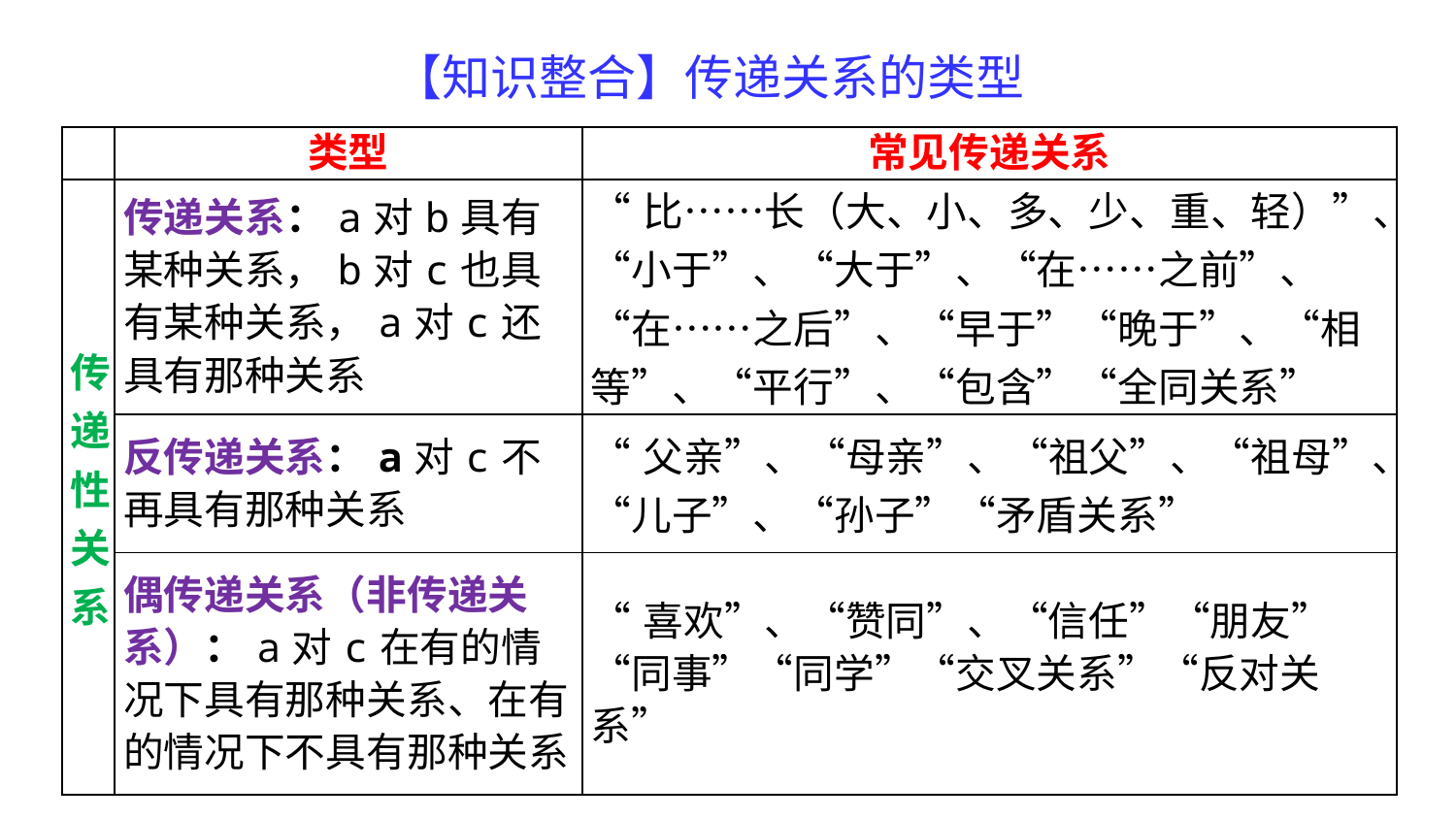

【知识整合】传递关系的类型
|  | 类型 | 常见传递关系 |
| --- | --- | --- |
| 传递性关系 | 传递关系：a对b具有某种关系，b对c也具有某种关系，a对c还具有那种关系 | “比……长（大、小、多、少、重、轻）”、“小于”、“大于”、“在……之前”、“在……之后”、“早于”“晚于”、“相等”、“平行”、“包含”“全同关系” |
|  | 反传递关系：a对c不再具有那种关系 | “父亲”、“母亲”、“祖父”、“祖母”、“儿子”、“孙子”“矛盾关系” |
|  | 偶传递关系（非传递关系）：a对c在有的情况下具有那种关系、在有的情况下不具有那种关系 | “喜欢”、“赞同”、“信任”“朋友”“同事”“同学”“交叉关系”“反对关系” |